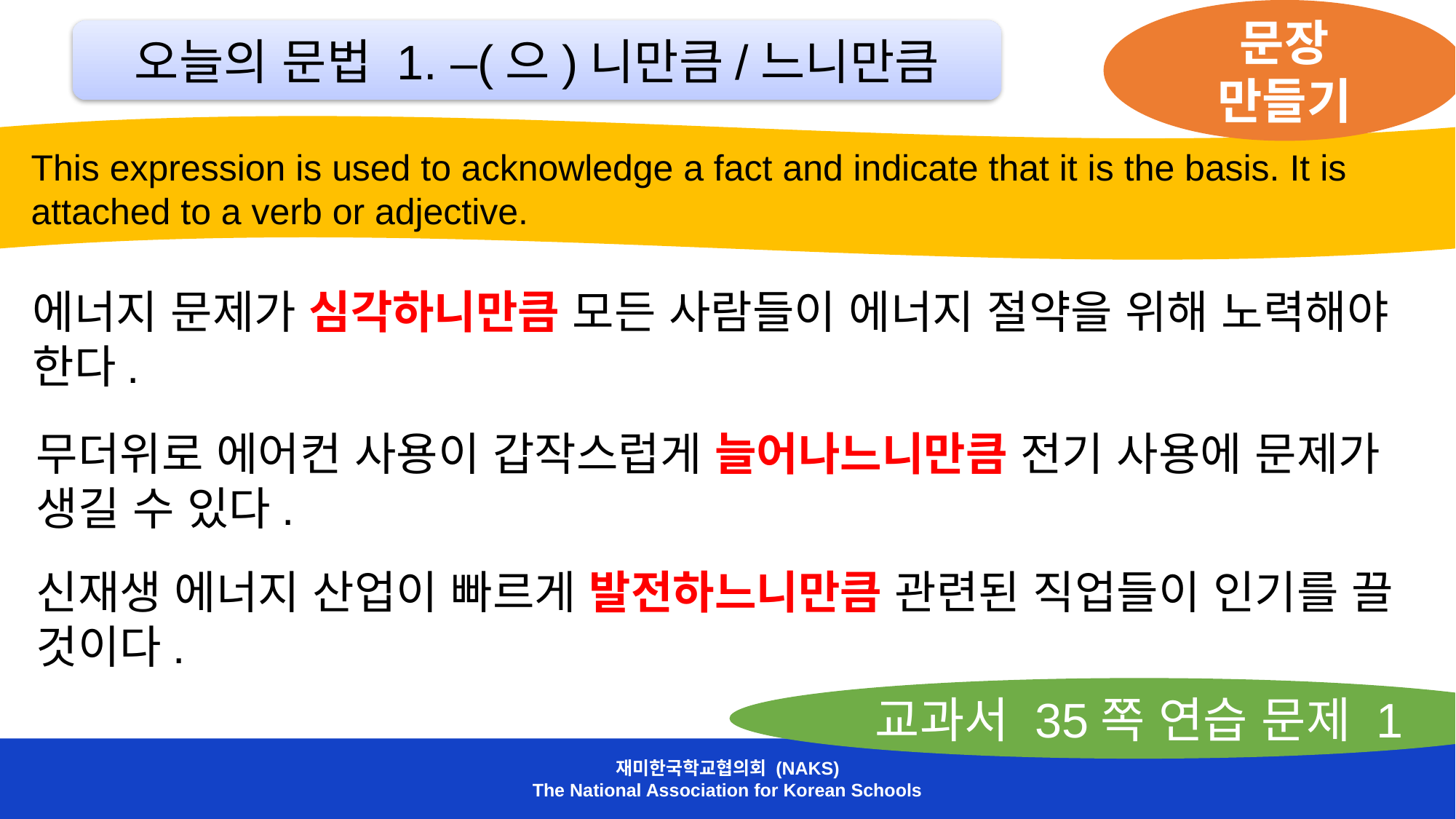

문장 만들기
오늘의 문법 1. –(으)니만큼/느니만큼
  This expression is used to acknowledge a fact and indicate that it is the basis. It is
  attached to a verb or adjective.
에너지 문제가 심각하니만큼 모든 사람들이 에너지 절약을 위해 노력해야 한다.
무더위로 에어컨 사용이 갑작스럽게 늘어나느니만큼 전기 사용에 문제가 생길 수 있다.
신재생 에너지 산업이 빠르게 발전하느니만큼 관련된 직업들이 인기를 끌 것이다.
교과서 35쪽 연습 문제 1
재미한국학교협의회 (NAKS)
The National Association for Korean Schools